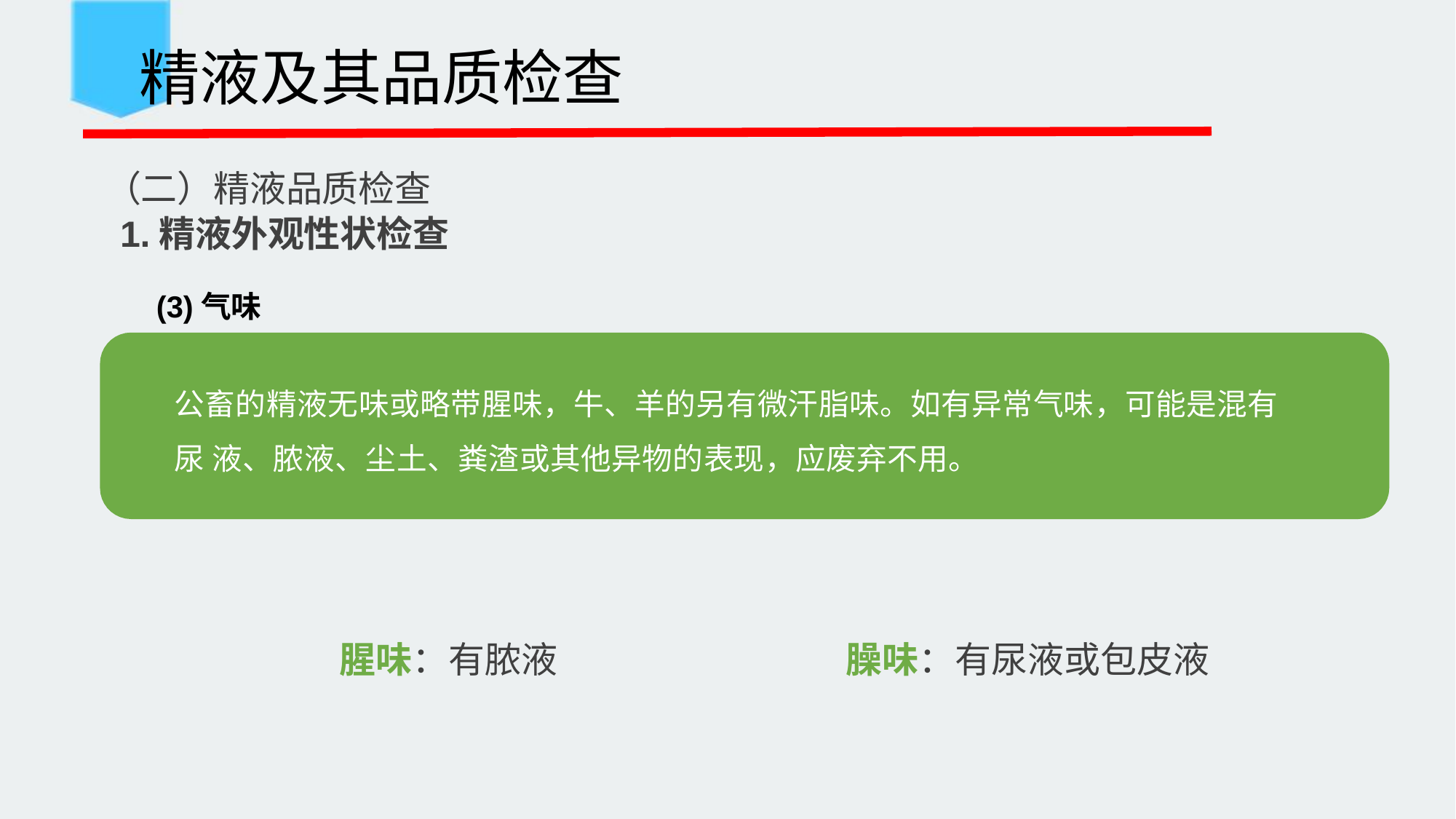

精液及其品质检查
  （二）精液品质检查
    1.精液外观性状检查
(3)气味

公畜的精液无味或略带腥味，牛、羊的另有微汗脂味。如有异常气味，可能是混有尿 液、脓液、尘土、粪渣或其他异物的表现，应废弃不用。
腥味：有脓液
臊味：有尿液或包皮液